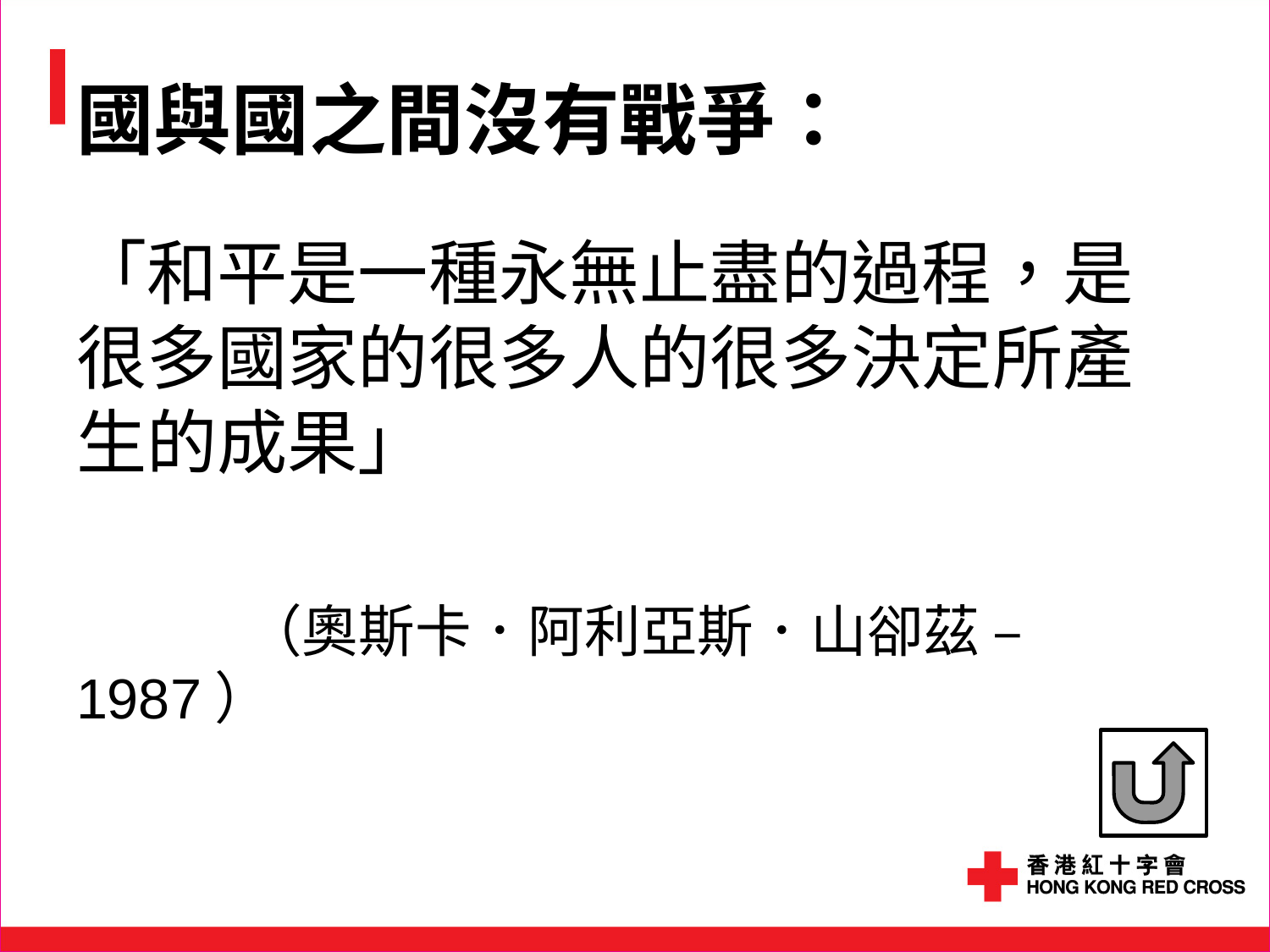

# 國與國之間沒有戰爭：
「和平是一種永無止盡的過程，是很多國家的很多人的很多決定所產生的成果」

　　　（奧斯卡．阿利亞斯．山卻茲 – 1987）